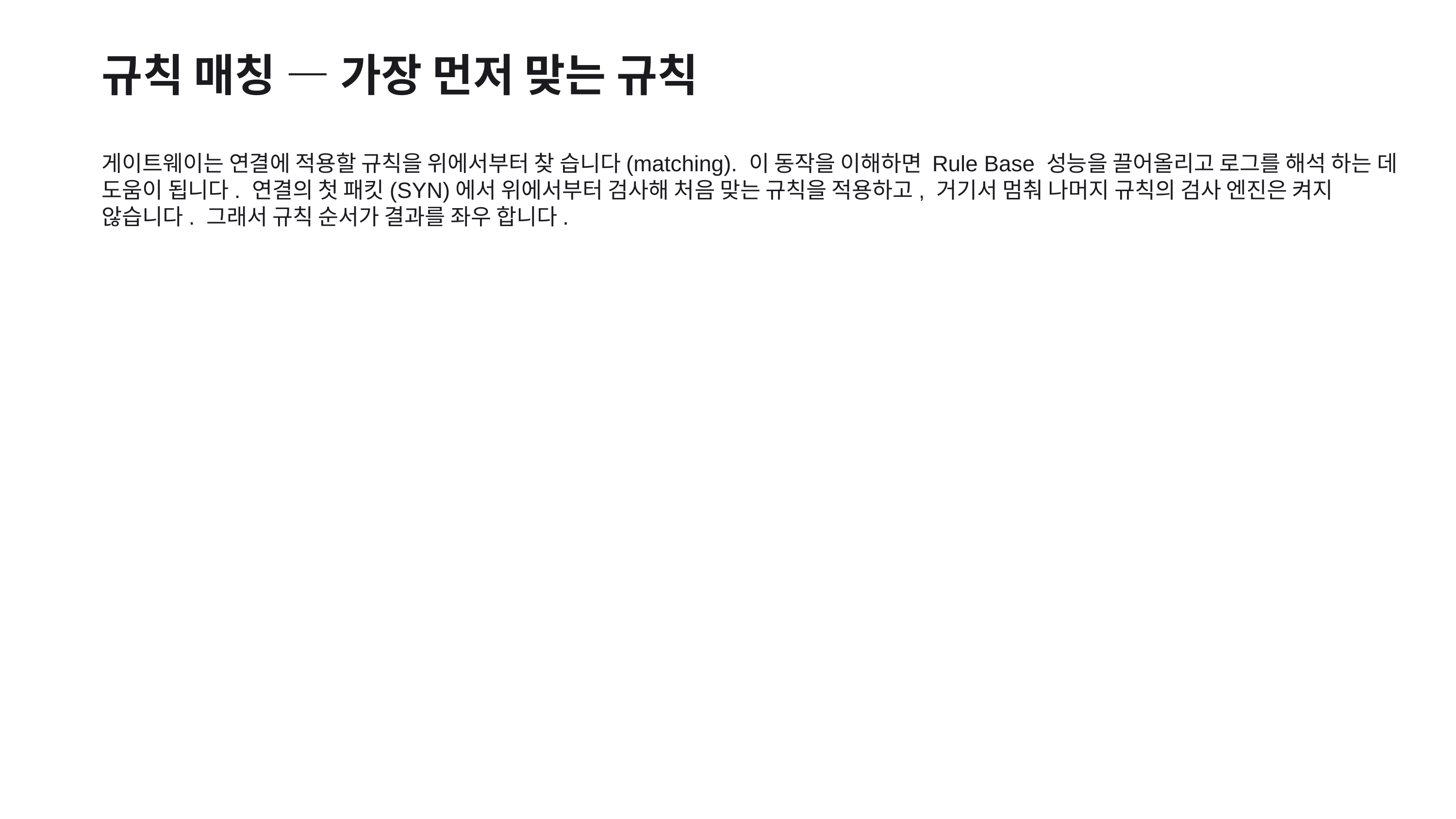

규칙 매칭 — 가장 먼저 맞는 규칙
게이트웨이는 연결에 적용할 규칙을 위에서부터 찾 습니다(matching). 이 동작을 이해하면 Rule Base 성능을 끌어올리고 로그를 해석 하는 데 도움이 됩니다. 연결의 첫 패킷(SYN)에서 위에서부터 검사해 처음 맞는 규칙을 적용하고, 거기서 멈춰 나머지 규칙의 검사 엔진은 켜지 않습니다. 그래서 규칙 순서가 결과를 좌우 합니다.